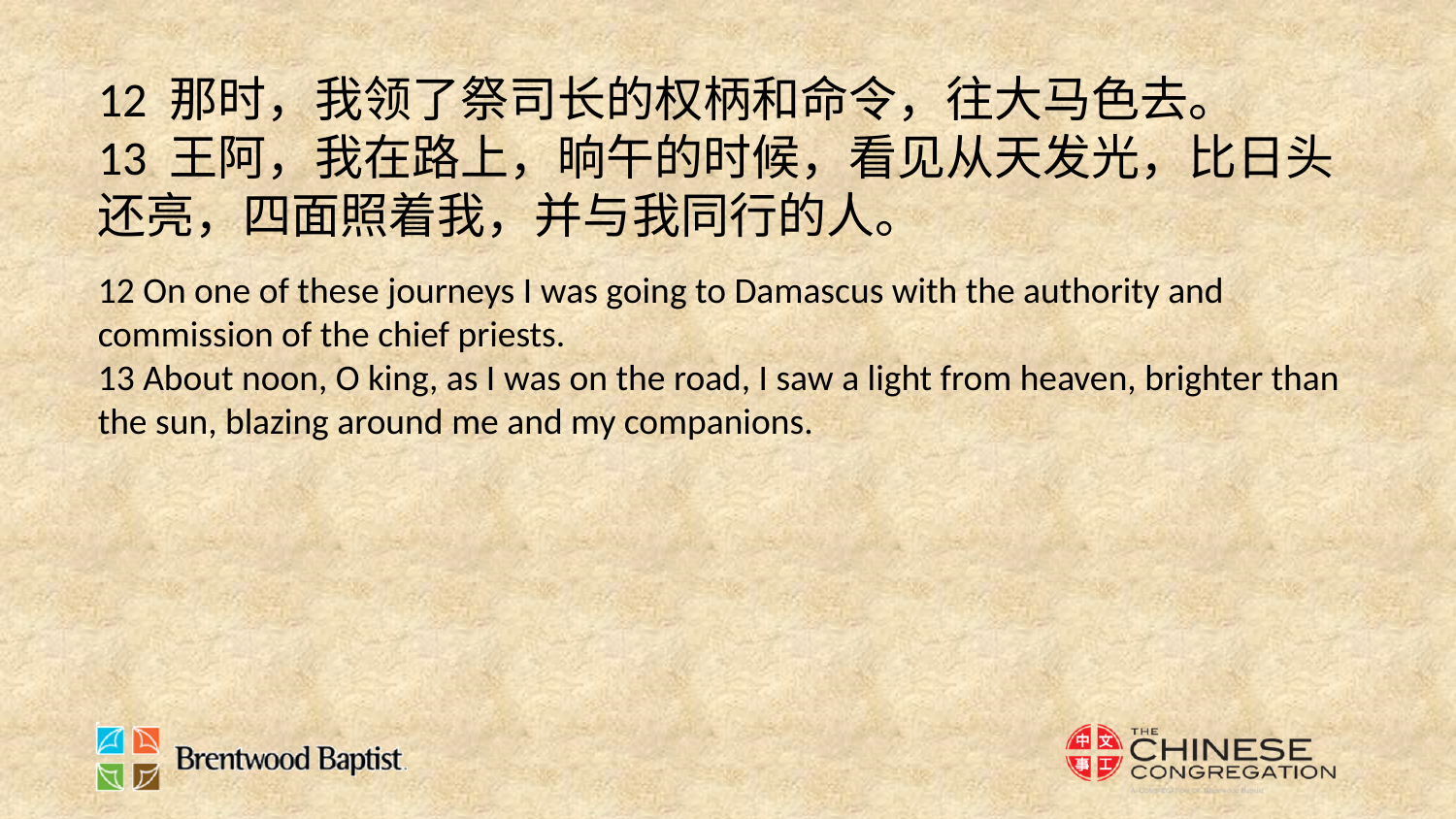

12 那时，我领了祭司长的权柄和命令，往大马色去。
13 王阿，我在路上，晌午的时候，看见从天发光，比日头还亮，四面照着我，并与我同行的人。

12 On one of these journeys I was going to Damascus with the authority and commission of the chief priests.
13 About noon, O king, as I was on the road, I saw a light from heaven, brighter than the sun, blazing around me and my companions.